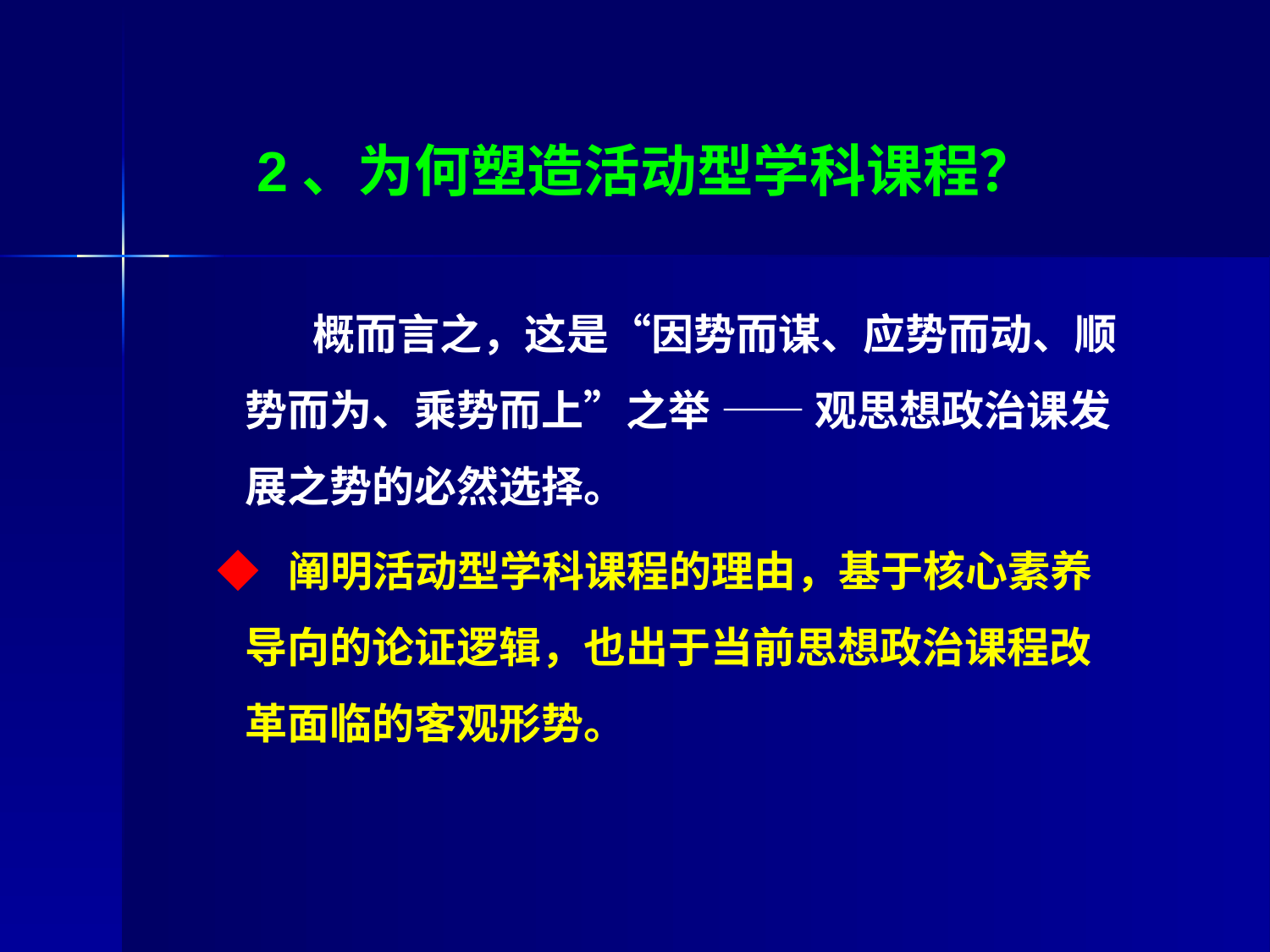

# 2、为何塑造活动型学科课程？
           概而言之，这是“因势而谋、应势而动、顺势而为、乘势而上”之举 —— 观思想政治课发展之势的必然选择。
  ◆  阐明活动型学科课程的理由，基于核心素养导向的论证逻辑，也出于当前思想政治课程改革面临的客观形势。